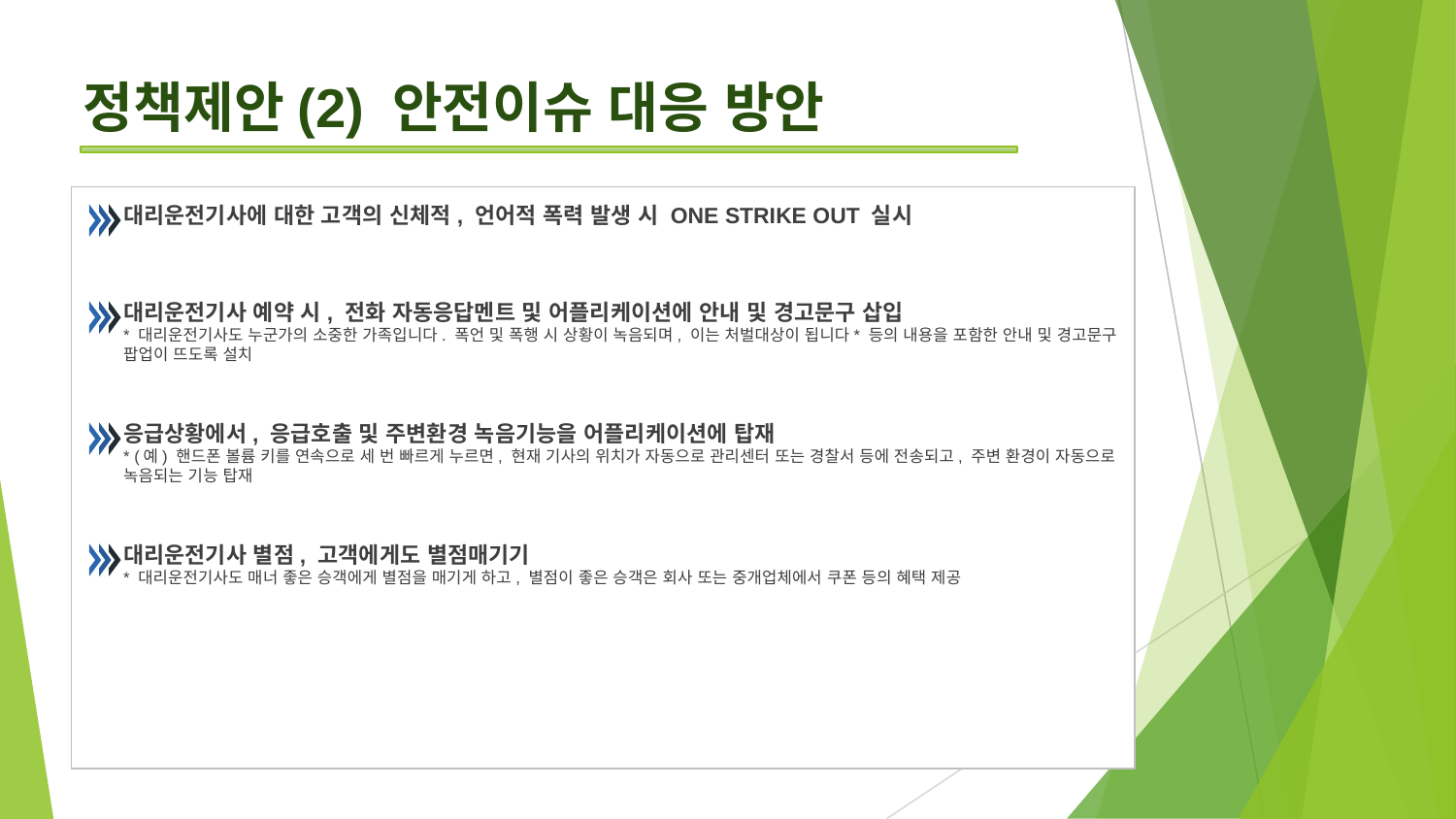

# 정책제안(2) 안전이슈 대응 방안

대리운전기사에 대한 고객의 신체적, 언어적 폭력 발생 시 ONE STRIKE OUT 실시

대리운전기사 예약 시, 전화 자동응답멘트 및 어플리케이션에 안내 및 경고문구 삽입
* 대리운전기사도 누군가의 소중한 가족입니다. 폭언 및 폭행 시 상황이 녹음되며, 이는 처벌대상이 됩니다* 등의 내용을 포함한 안내 및 경고문구 팝업이 뜨도록 설치

응급상황에서, 응급호출 및 주변환경 녹음기능을 어플리케이션에 탑재
* (예) 핸드폰 볼륨 키를 연속으로 세 번 빠르게 누르면, 현재 기사의 위치가 자동으로 관리센터 또는 경찰서 등에 전송되고, 주변 환경이 자동으로 녹음되는 기능 탑재

대리운전기사 별점, 고객에게도 별점매기기
* 대리운전기사도 매너 좋은 승객에게 별점을 매기게 하고, 별점이 좋은 승객은 회사 또는 중개업체에서 쿠폰 등의 혜택 제공